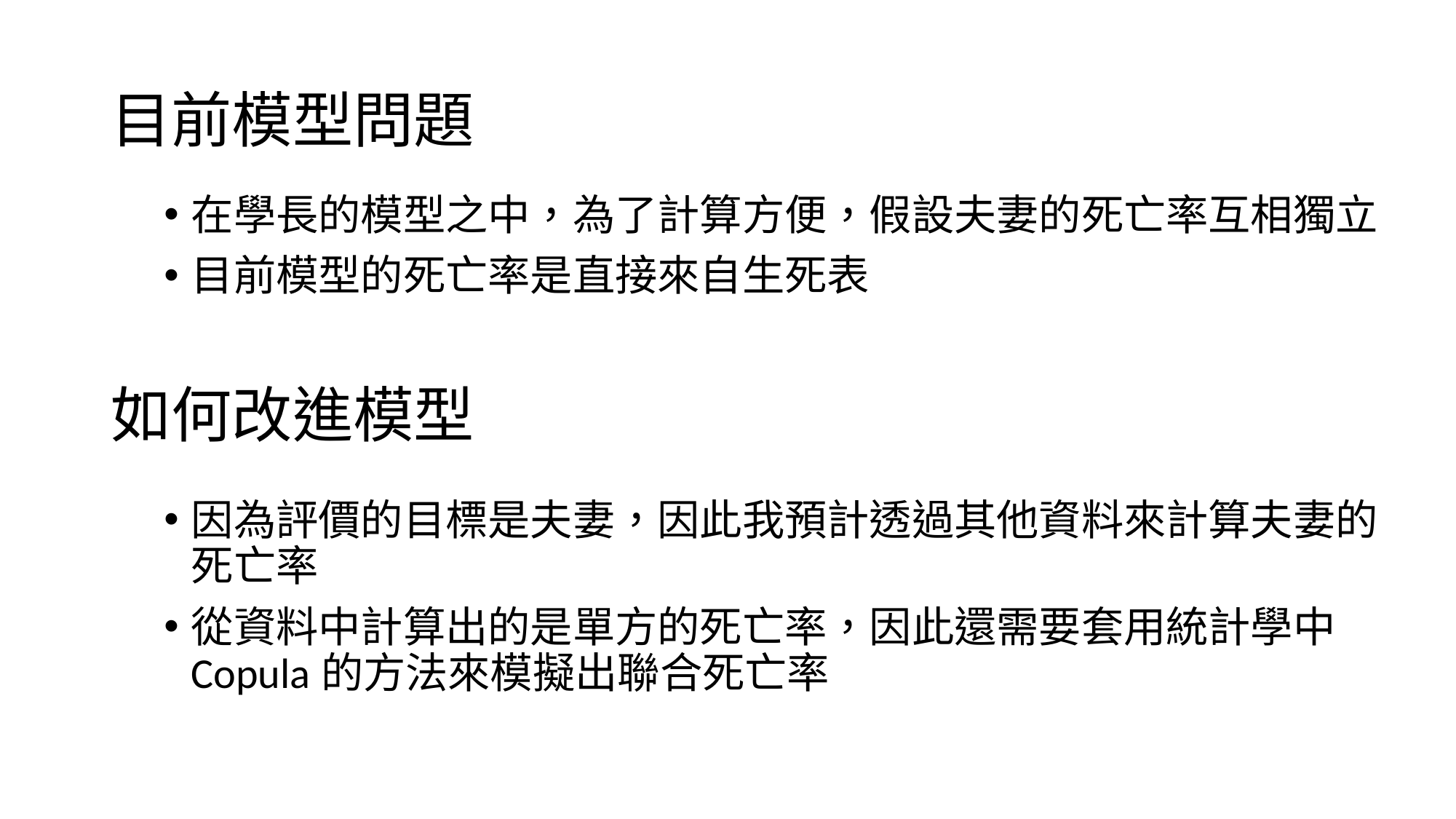

# 目前模型問題
在學長的模型之中，為了計算方便，假設夫妻的死亡率互相獨立
目前模型的死亡率是直接來自生死表

因為評價的目標是夫妻，因此我預計透過其他資料來計算夫妻的死亡率
從資料中計算出的是單方的死亡率，因此還需要套用統計學中Copula的方法來模擬出聯合死亡率
如何改進模型